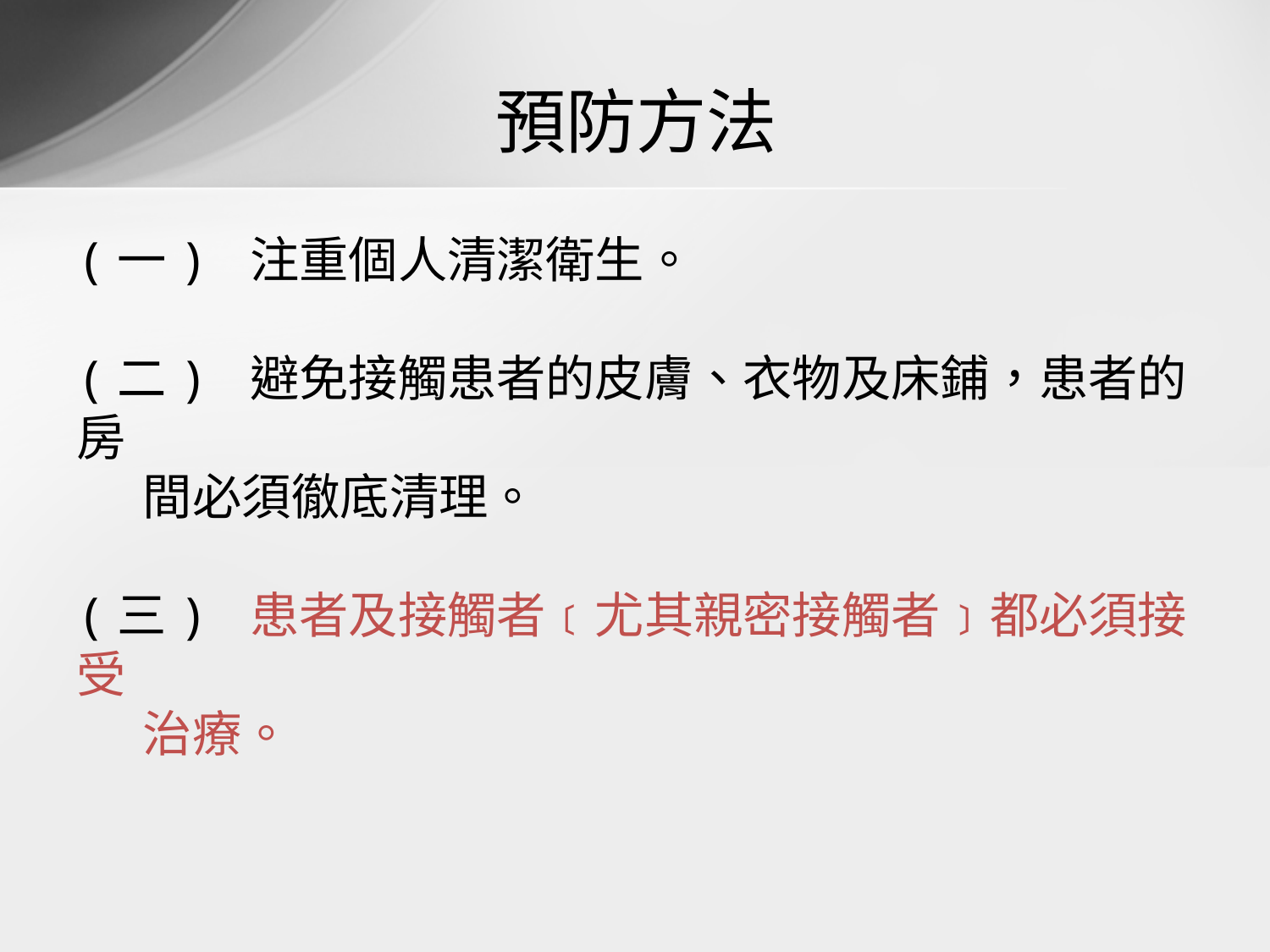

# 預防方法
(一) 注重個人清潔衛生。
(二) 避免接觸患者的皮膚、衣物及床鋪，患者的房
     間必須徹底清理。
(三) 患者及接觸者﹝尤其親密接觸者﹞都必須接受
     治療。